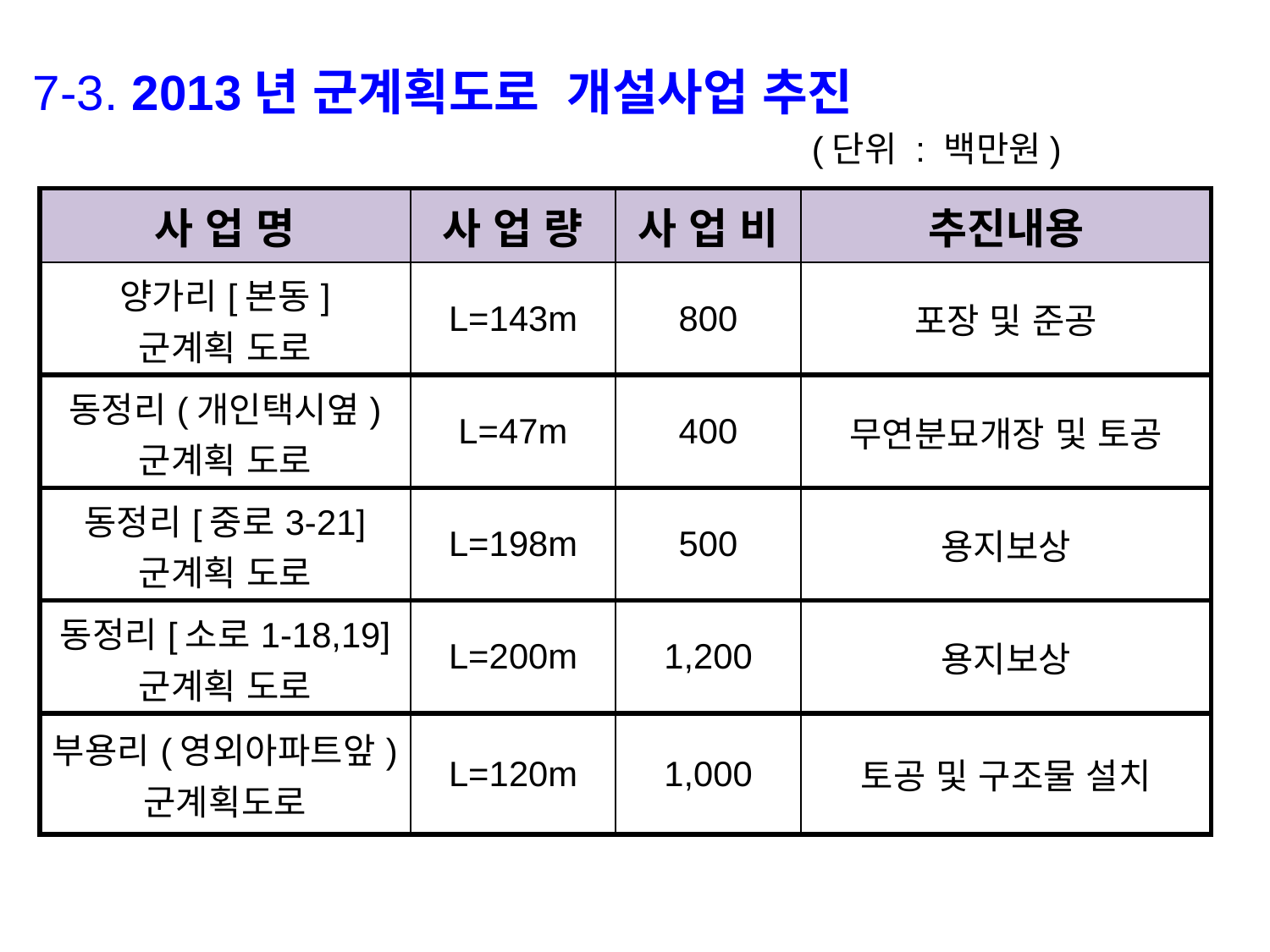

7-3. 2013년 군계획도로  개설사업 추진
                                                                                (단위 : 백만원)
| 사 업 명 | 사 업 량 | 사 업 비 | 추진내용 |
| --- | --- | --- | --- |
| 양가리[본동] 군계획 도로 | L=143m | 800 | 포장 및 준공 |
| 동정리(개인택시옆) 군계획 도로 | L=47m | 400 | 무연분묘개장 및 토공 |
| 동정리[중로3-21] 군계획 도로 | L=198m | 500 | 용지보상 |
| 동정리[소로1-18,19] 군계획 도로 | L=200m | 1,200 | 용지보상 |
| 부용리(영외아파트앞) 군계획도로 | L=120m | 1,000 | 토공 및 구조물 설치 |